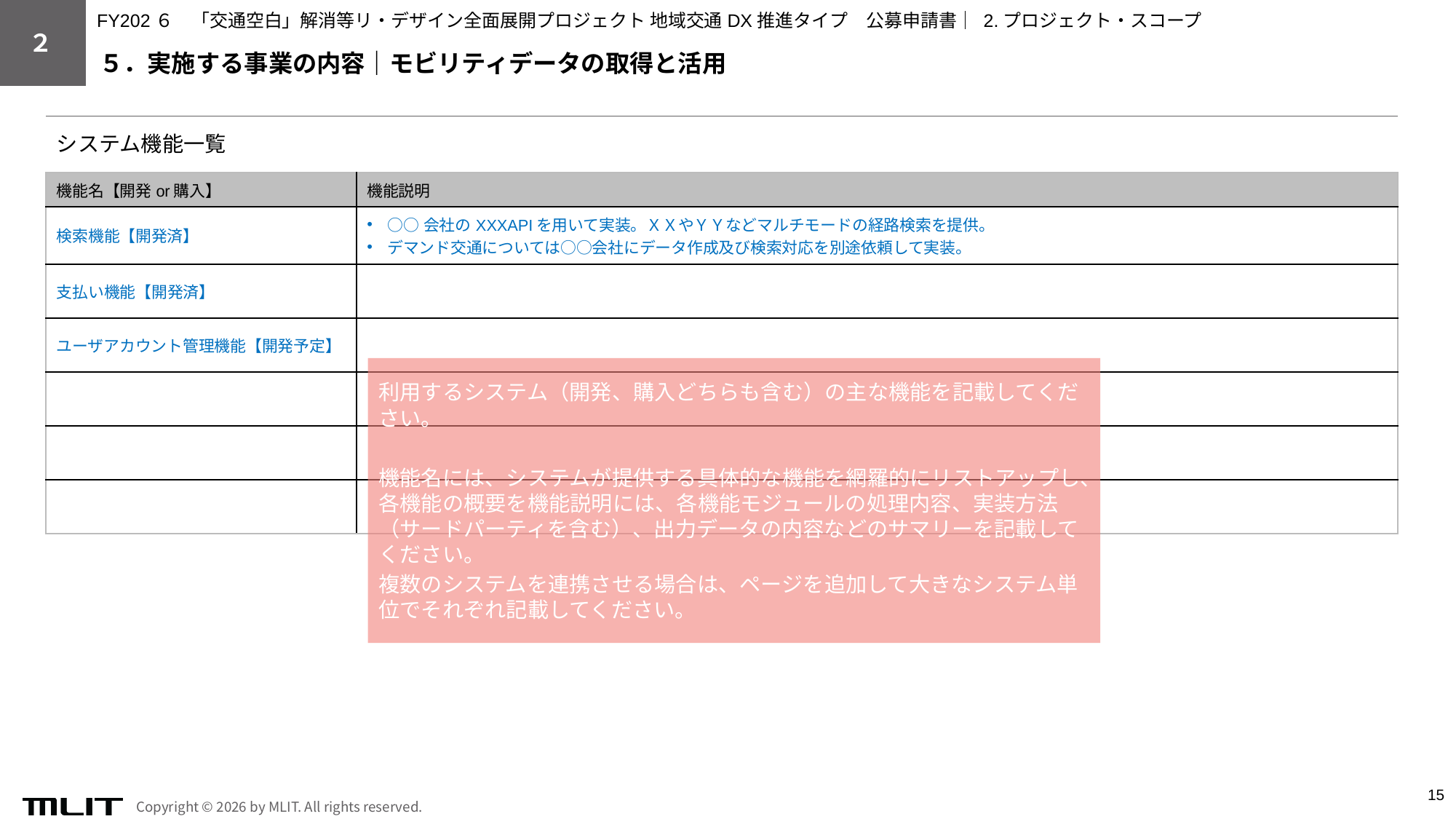

FY202６　「交通空白」解消等リ・デザイン全面展開プロジェクト 地域交通DX推進タイプ　公募申請書│ 2.プロジェクト・スコープ
２
５．実施する事業の内容｜モビリティデータの取得と活用

システム機能一覧
| 機能名【開発or購入】 | 機能説明 |
| --- | --- |
| 検索機能【開発済】 | ○○会社のXXXAPIを用いて実装。ＸＸやＹＹなどマルチモードの経路検索を提供。 デマンド交通については○○会社にデータ作成及び検索対応を別途依頼して実装。 |
| 支払い機能【開発済】 |  |
| ユーザアカウント管理機能【開発予定】 |  |
|  |  |
|  |  |
|  |  |
利用するシステム（開発、購入どちらも含む）の主な機能を記載してください。

機能名には、システムが提供する具体的な機能を網羅的にリストアップし、各機能の概要を機能説明には、各機能モジュールの処理内容、実装方法（サードパーティを含む）、出力データの内容などのサマリーを記載してください。
複数のシステムを連携させる場合は、ページを追加して大きなシステム単位でそれぞれ記載してください。
15